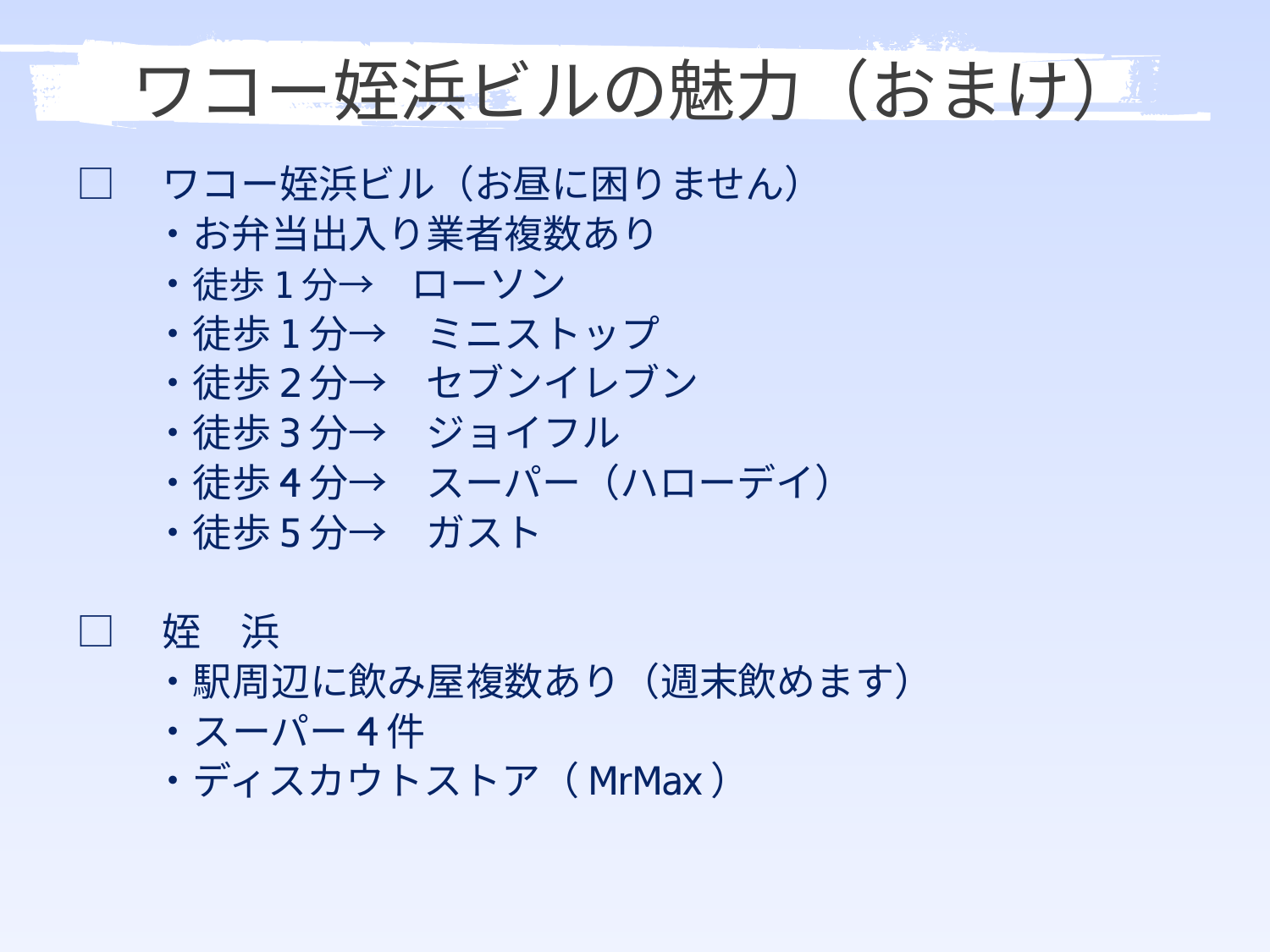

# ワコー姪浜ビルの魅力（おまけ）
□　ワコー姪浜ビル（お昼に困りません）
　　・お弁当出入り業者複数あり
　　・徒歩1分→　ローソン
　　・徒歩1分→　ミニストップ
　　・徒歩2分→　セブンイレブン
　　・徒歩3分→　ジョイフル
　　・徒歩4分→　スーパー（ハローデイ）
　　・徒歩5分→　ガスト

□　姪　浜
　　・駅周辺に飲み屋複数あり（週末飲めます）
　　・スーパー4件
　　・ディスカウトストア（MrMax）